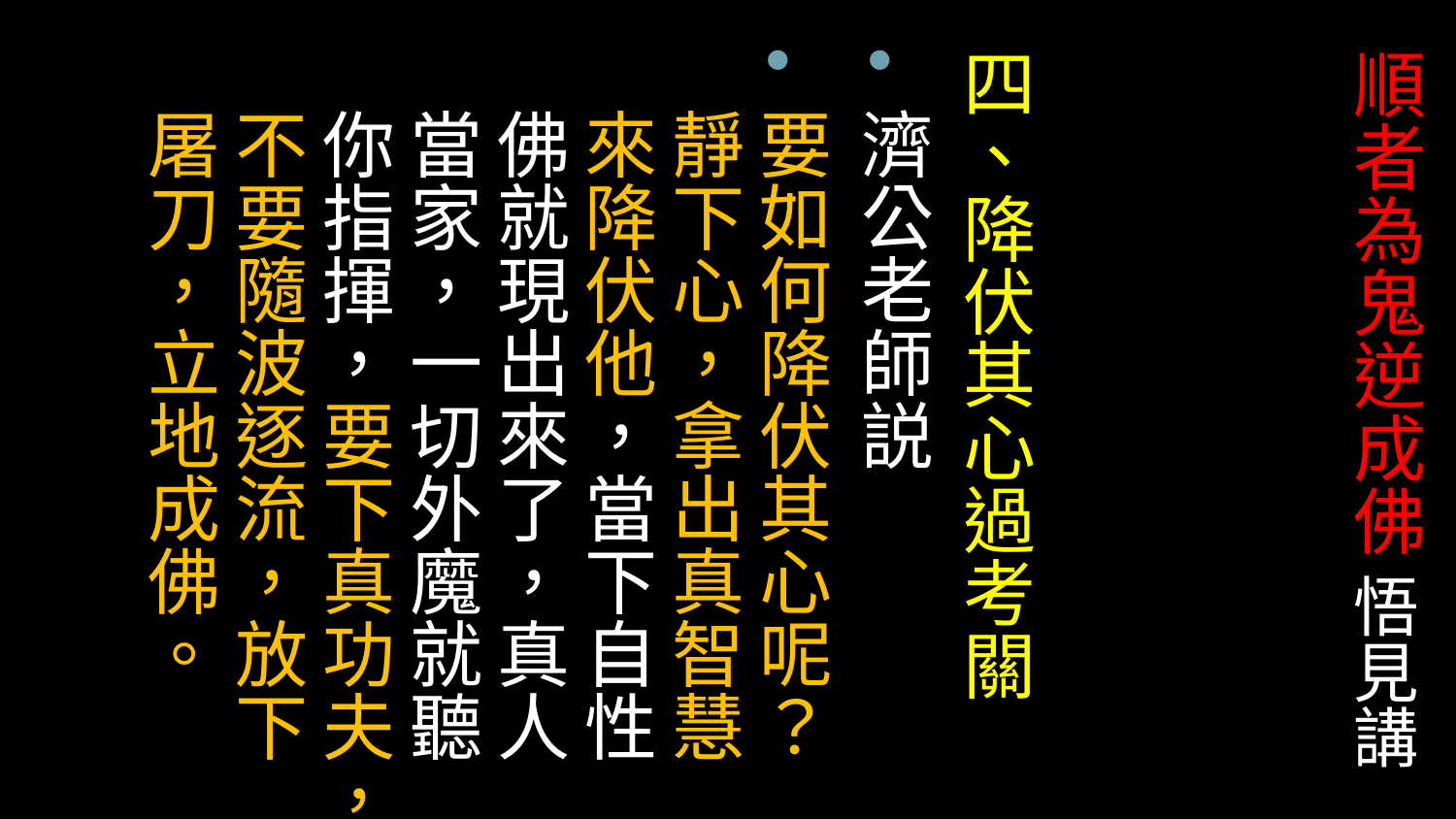

# 順者為鬼逆成佛 悟見講
四、降伏其心過考關
濟公老師説
要如何降伏其心呢？靜下心，拿出真智慧來降伏他，當下自性佛就現出來了，真人當家，一切外魔就聽你指揮，要下真功夫，不要隨波逐流，放下屠刀，立地成佛。